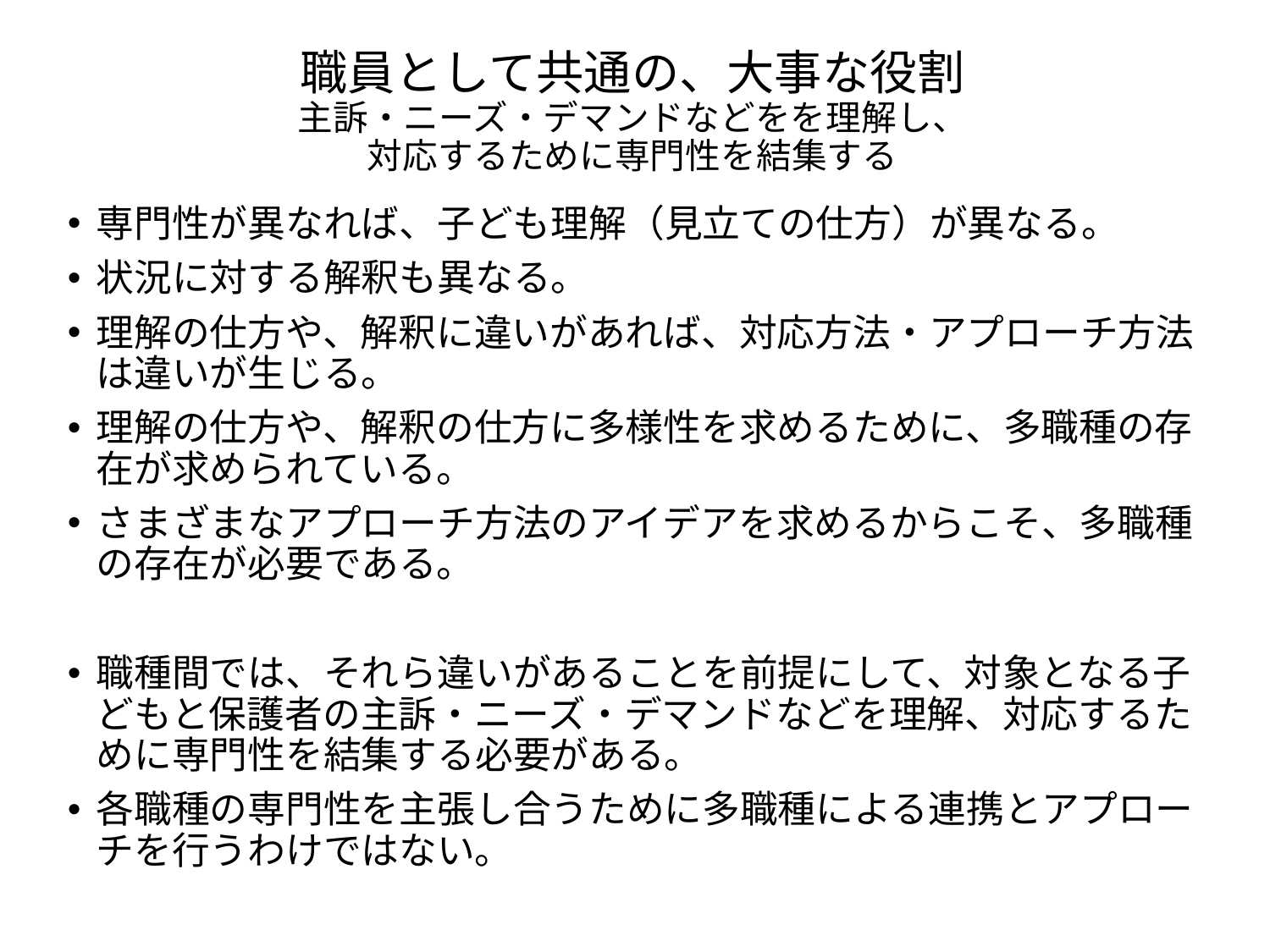

# 職員として共通の、大事な役割 主訴・ニーズ・デマンドなどをを理解し、 対応するために専門性を結集する
専門性が異なれば、子ども理解（見立ての仕方）が異なる。
状況に対する解釈も異なる。
理解の仕方や、解釈に違いがあれば、対応方法・アプローチ方法は違いが生じる。
理解の仕方や、解釈の仕方に多様性を求めるために、多職種の存在が求められている。
さまざまなアプローチ方法のアイデアを求めるからこそ、多職種の存在が必要である。

職種間では、それら違いがあることを前提にして、対象となる子どもと保護者の主訴・ニーズ・デマンドなどを理解、対応するために専門性を結集する必要がある。
各職種の専門性を主張し合うために多職種による連携とアプローチを行うわけではない。